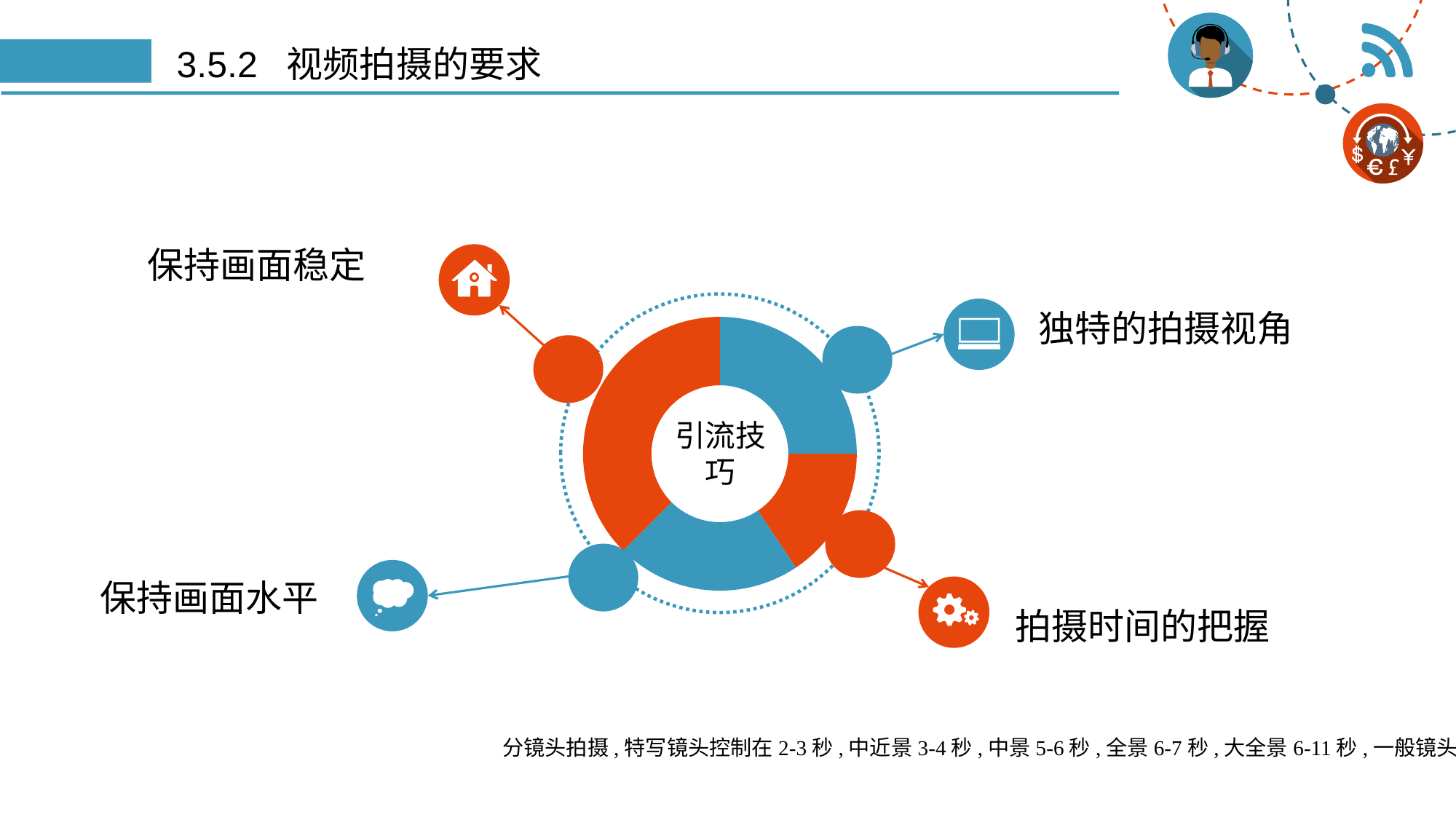

# 3.5.2  视频拍摄的要求
保持画面稳定

### Chart

| Category | Sales |
|---|---|
| 1st Qtr | 8.0 |
| 2nd Qtr | 5.0 |
| 3rd Qtr | 7.0 |
| 4th Qtr | 12.0 |
引流技巧

独特的拍摄视角

保持画面水平
拍摄时间的把握
分镜头拍摄,特写镜头控制在2-3秒,中近景3-4秒,中景5-6秒,全景6-7秒,大全景6-11秒,一般镜头4-5秒